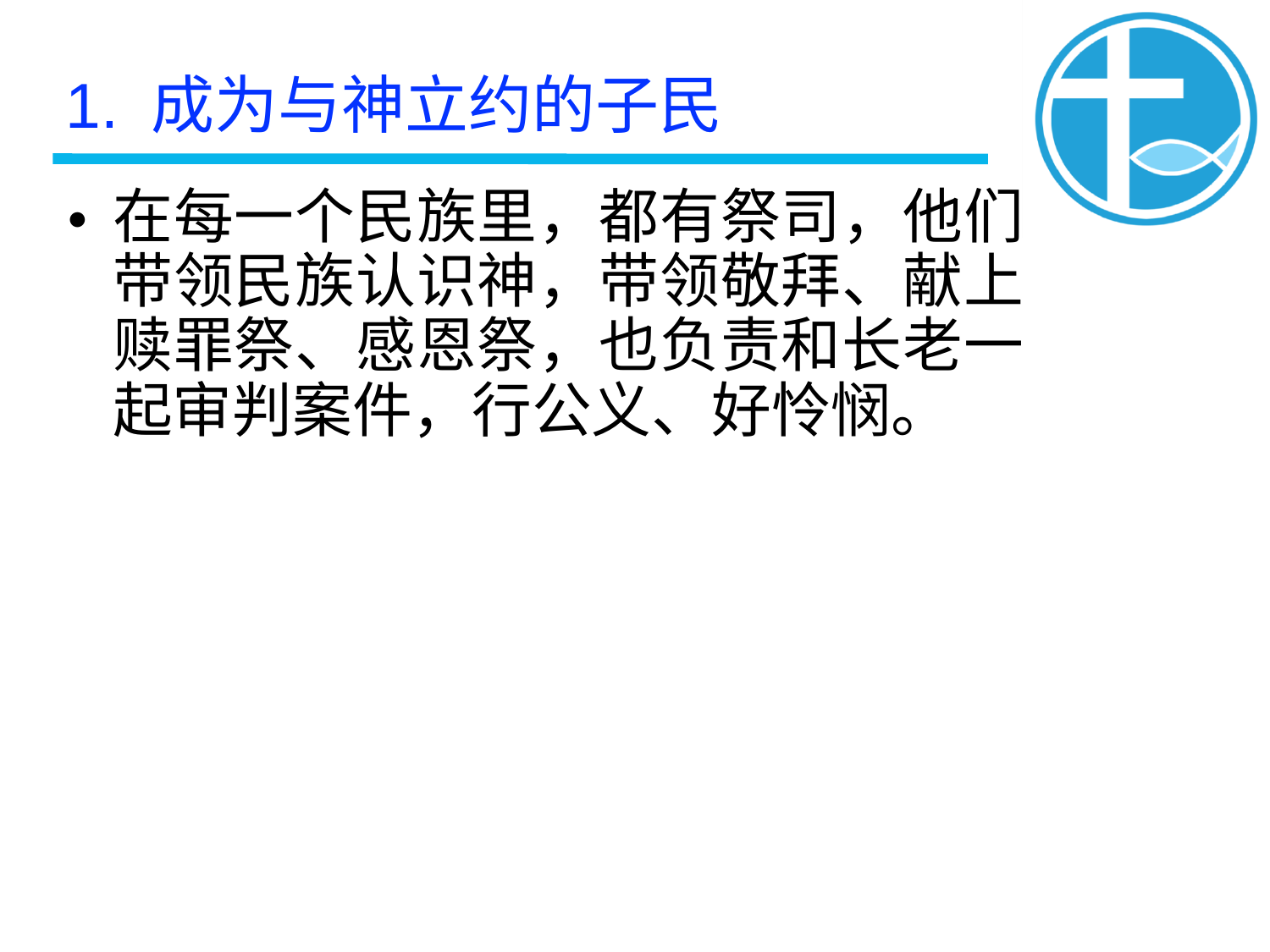

1. 成为与神立约的子民
在每一个民族里，都有祭司，他们带领民族认识神，带领敬拜、献上赎罪祭、感恩祭，也负责和长老一起审判案件，行公义、好怜悯。